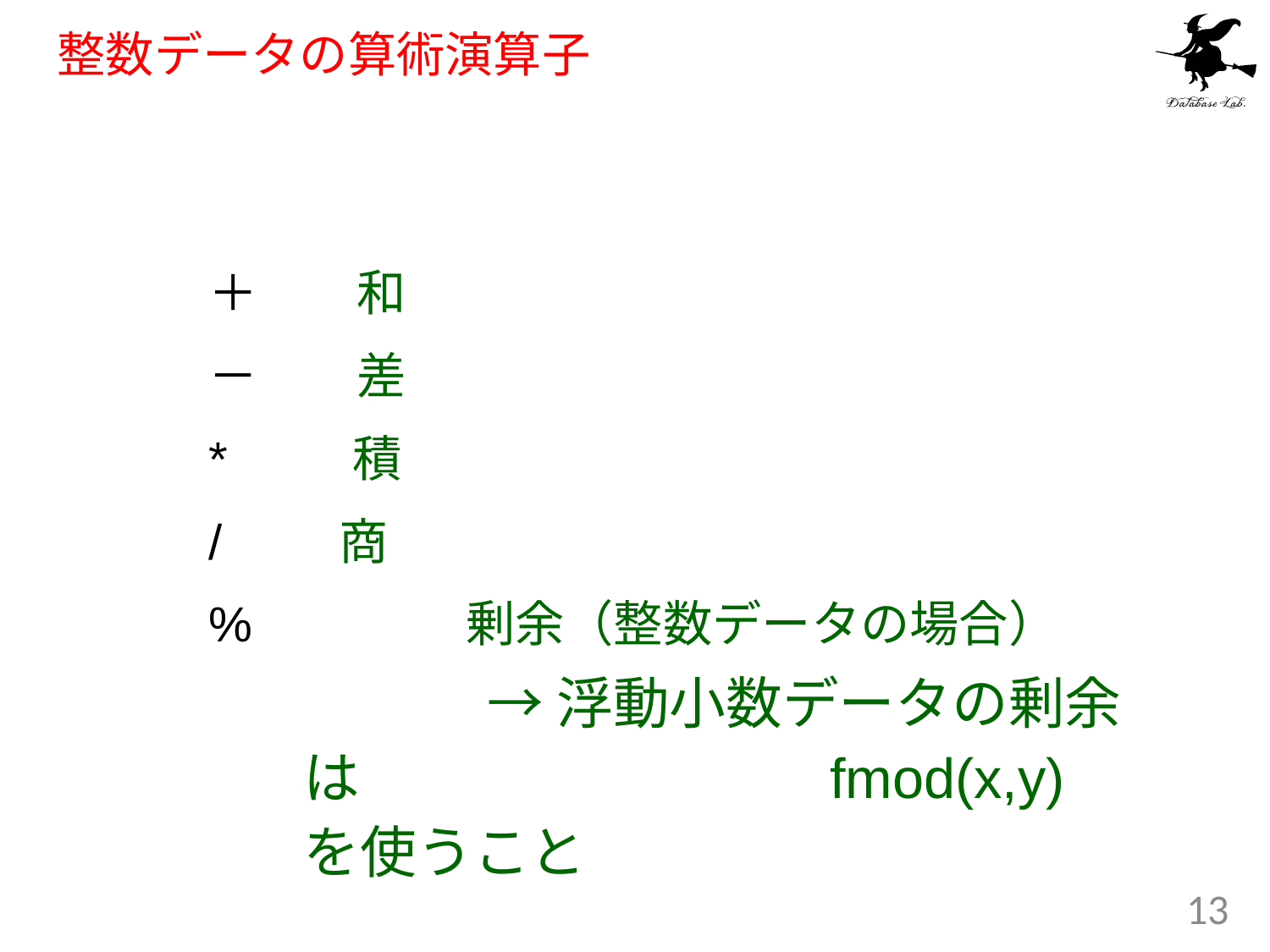

# 整数データの算術演算子
＋　　和
－　　差
* 　　積
/ 	　　商
% 	　　剰余（整数データの場合）
		　→ 浮動小数データの剰余は 		       　　　fmod(x,y)を使うこと

13